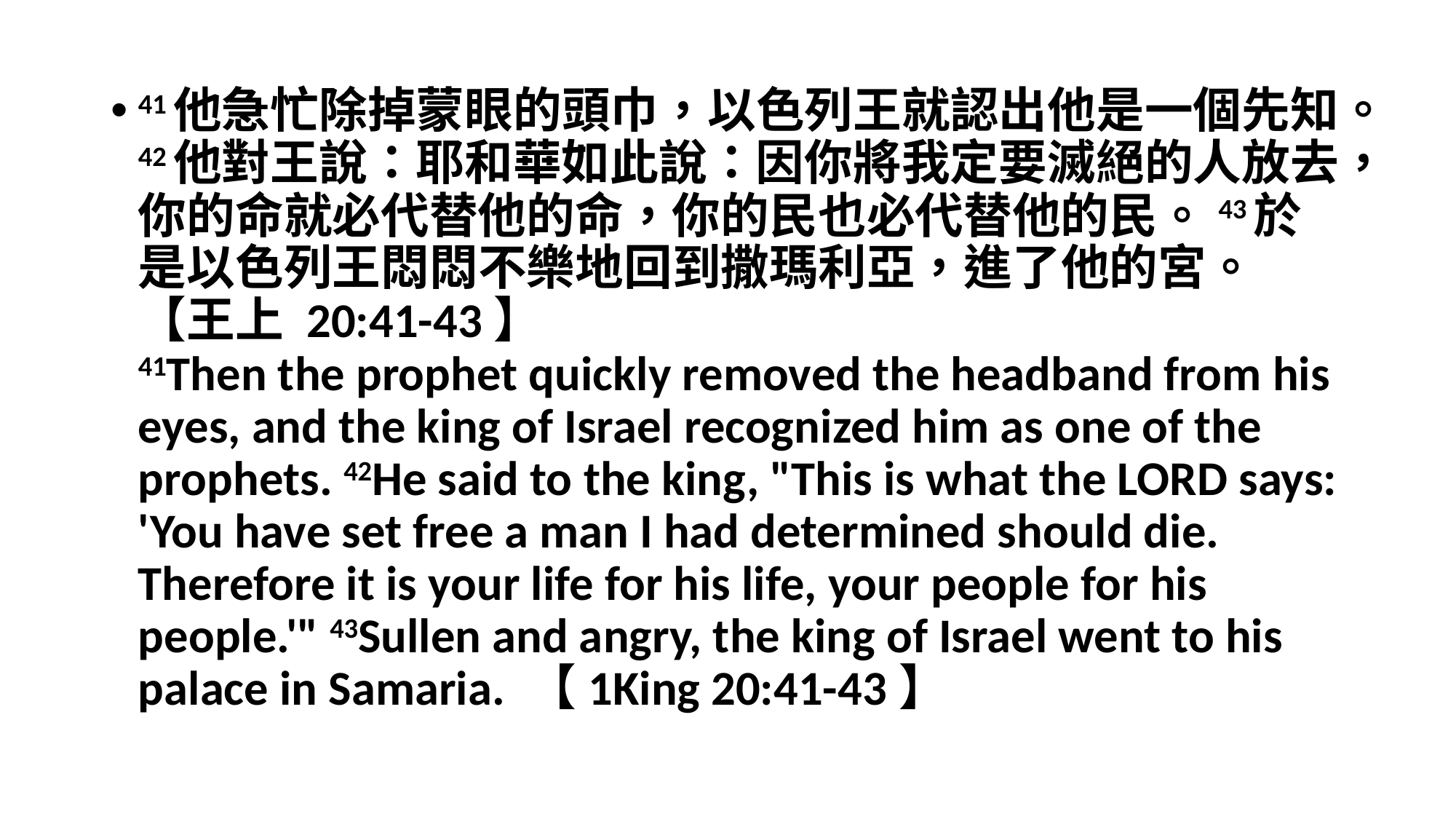

#
41他急忙除掉蒙眼的頭巾，以色列王就認出他是一個先知。42他對王說：耶和華如此說：因你將我定要滅絕的人放去，你的命就必代替他的命，你的民也必代替他的民。43於是以色列王悶悶不樂地回到撒瑪利亞，進了他的宮。【王上 20:41-43】
41Then the prophet quickly removed the headband from his eyes, and the king of Israel recognized him as one of the prophets. 42He said to the king, "This is what the LORD says: 'You have set free a man I had determined should die. Therefore it is your life for his life, your people for his people.'" 43Sullen and angry, the king of Israel went to his palace in Samaria. 【1King 20:41-43】